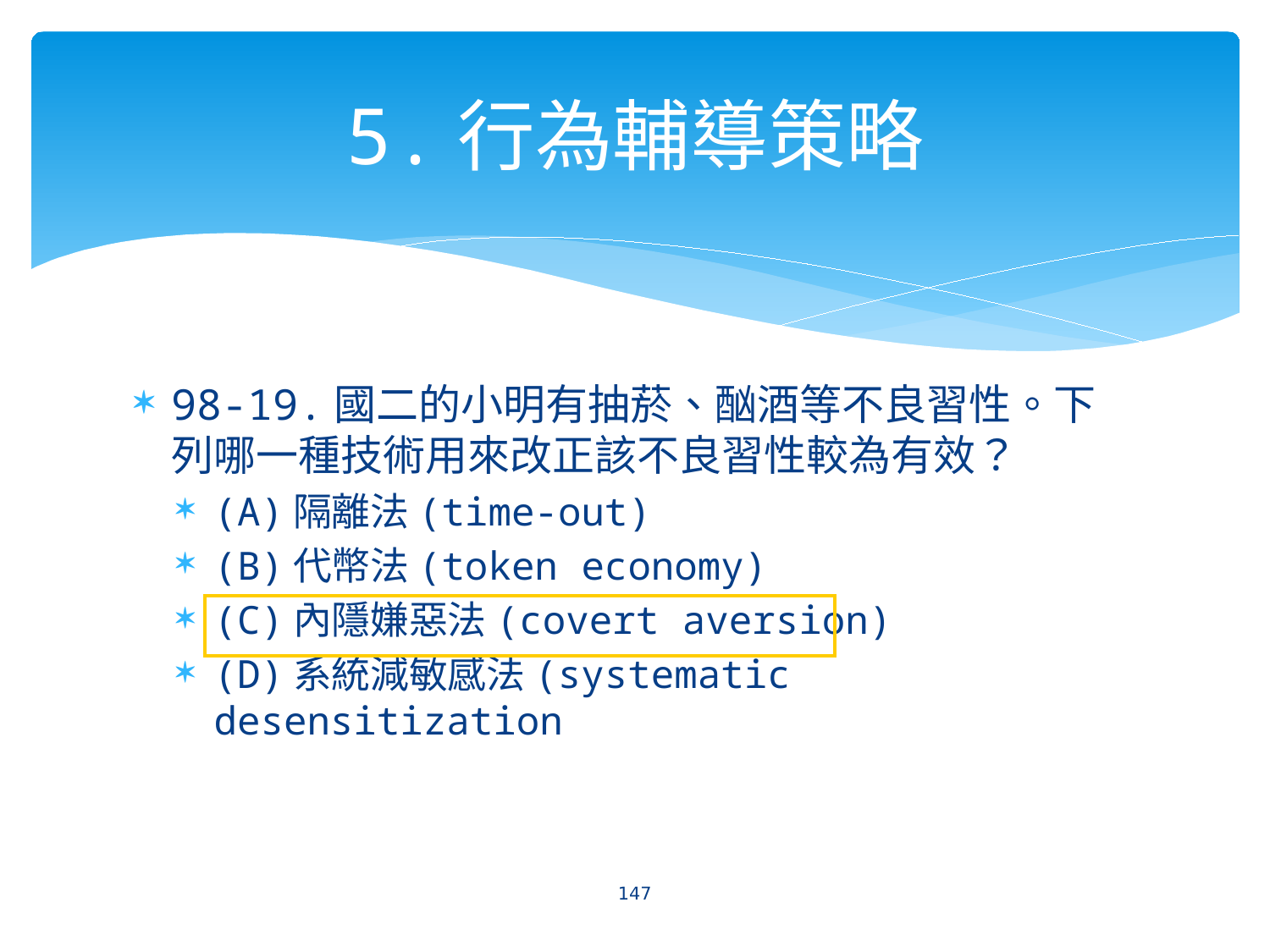

# 5.行為輔導策略
98-19.國二的小明有抽菸、酗酒等不良習性。下列哪一種技術用來改正該不良習性較為有效？
(A)隔離法(time-out)
(B)代幣法(token economy)
(C)內隱嫌惡法(covert aversion)
(D)系統減敏感法(systematic desensitization

147